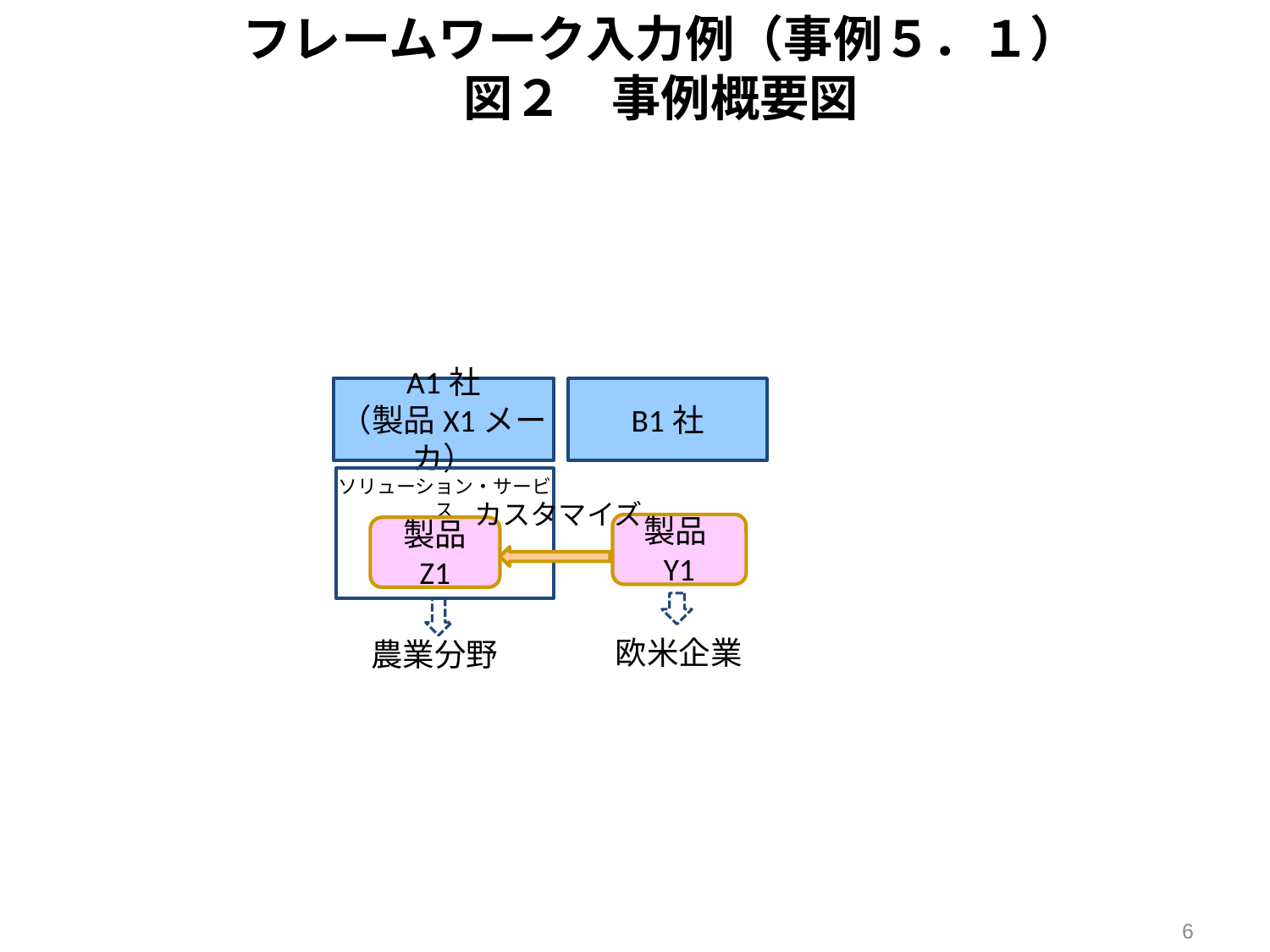

# フレームワーク入力例（事例５．１） 図２　事例概要図

A1社
（製品X1メーカ）
B1社
ソリューション・サービス
カスタマイズ
製品Y1
製品
Z1

欧米企業
農業分野
6